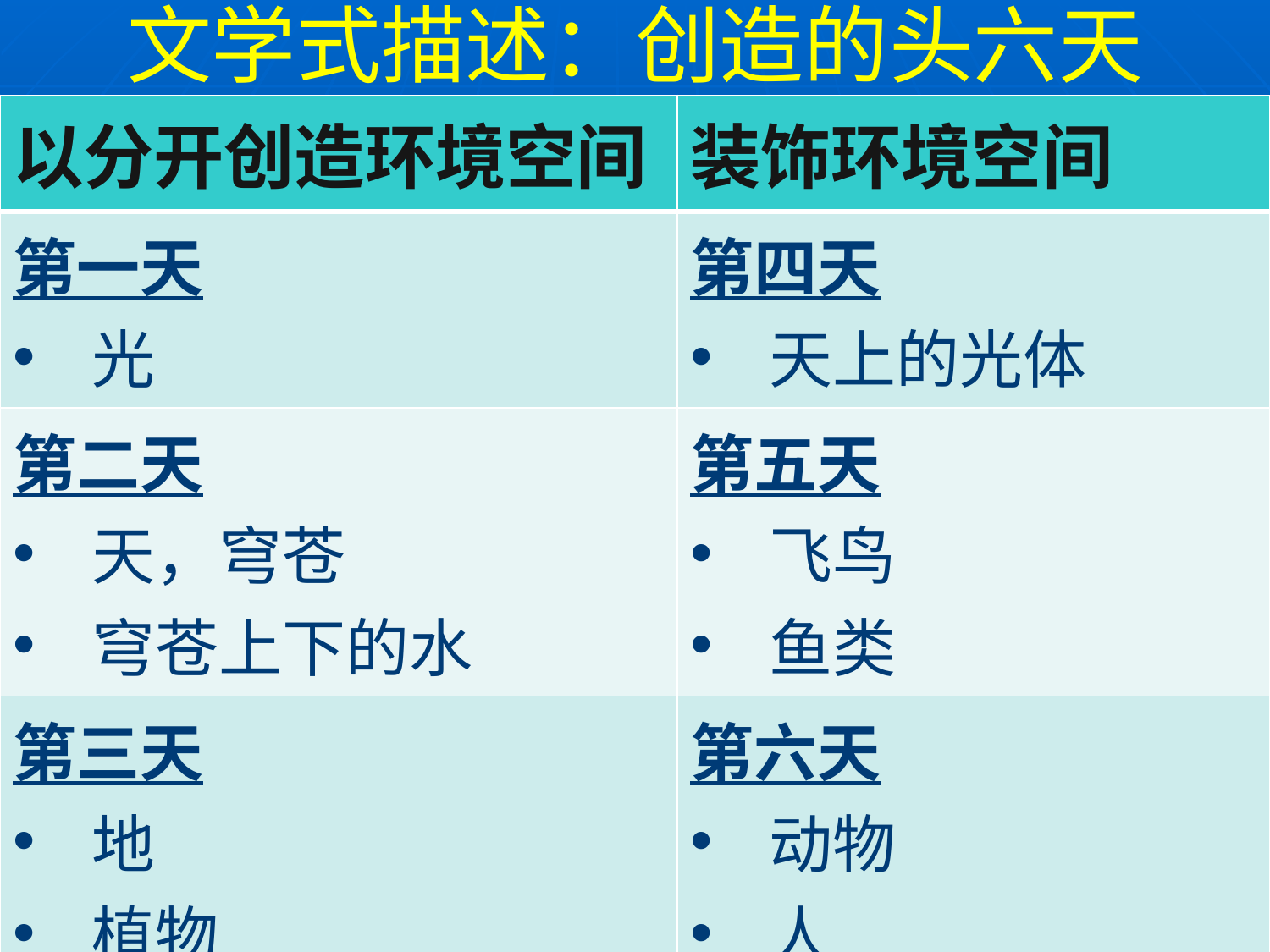

文学式描述：创造的头六天
| 以分开创造环境空间 | 装饰环境空间 |
| --- | --- |
| 第一天 光 | 第四天 天上的光体 |
| 第二天 天，穹苍 穹苍上下的水 | 第五天 飞鸟 鱼类 |
| 第三天 地 植物 | 第六天 动物 人 |